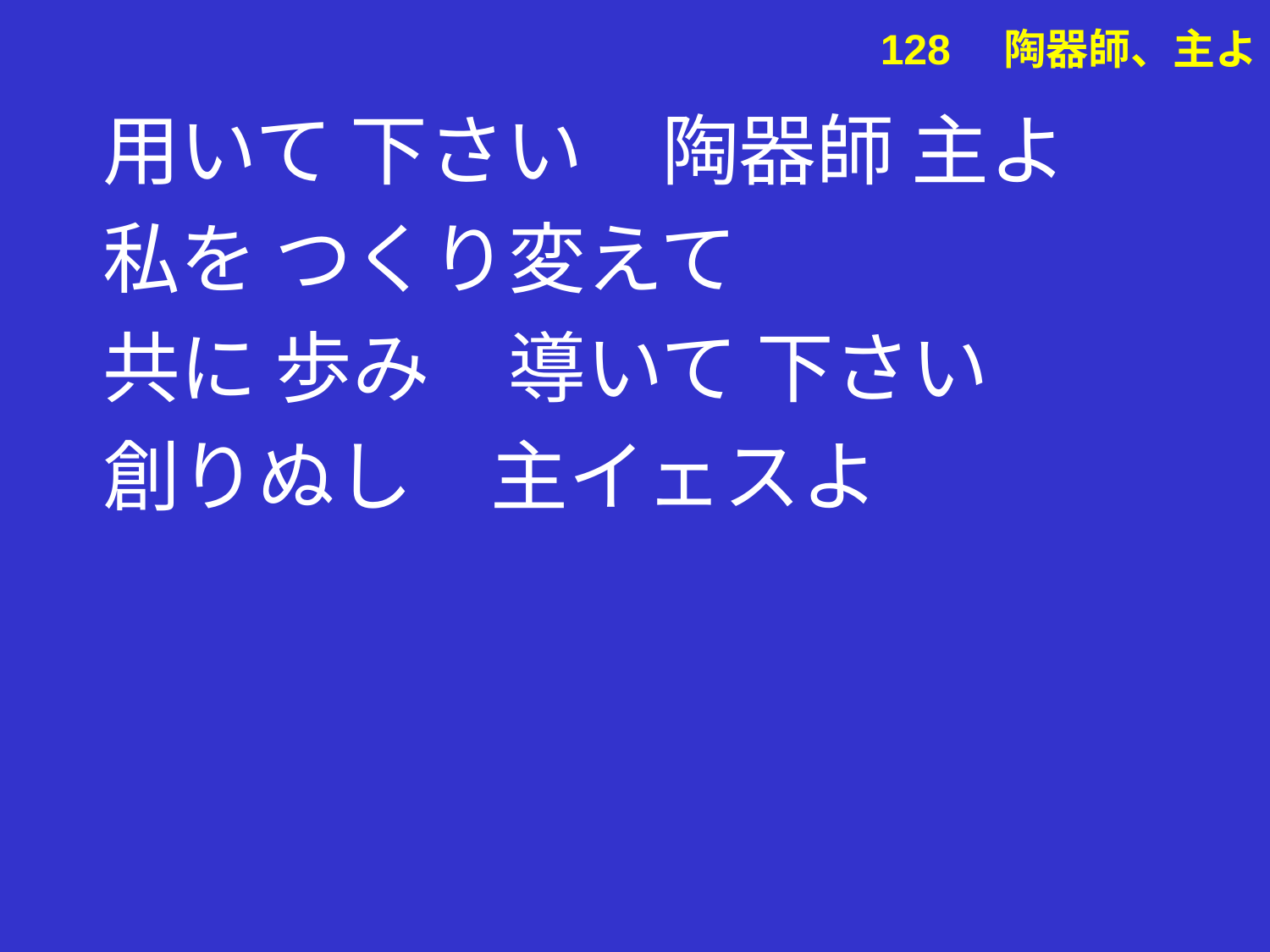

用いて 下さい　陶器師 主よ
私を つくり変えて
共に 歩み　導いて 下さい
創りぬし　主イェスよ

# 128　陶器師、主よ